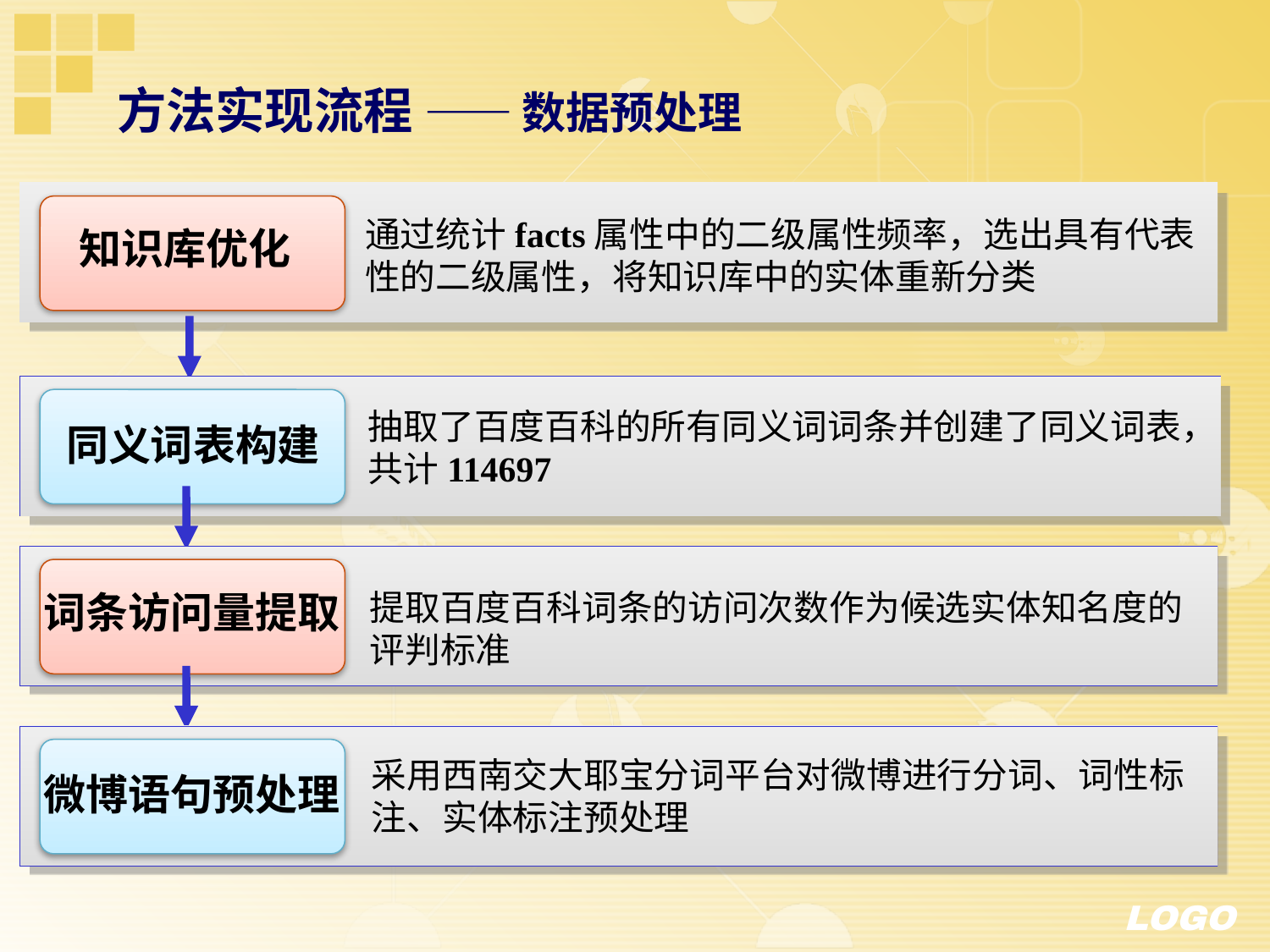

# 方法实现流程 —— 数据预处理

通过统计facts属性中的二级属性频率，选出具有代表性的二级属性，将知识库中的实体重新分类
知识库优化

抽取了百度百科的所有同义词词条并创建了同义词表，共计114697
同义词表构建

词条访问量提取
提取百度百科词条的访问次数作为候选实体知名度的评判标准

机制

采用西南交大耶宝分词平台对微博进行分词、词性标注、实体标注预处理
微博语句预处理